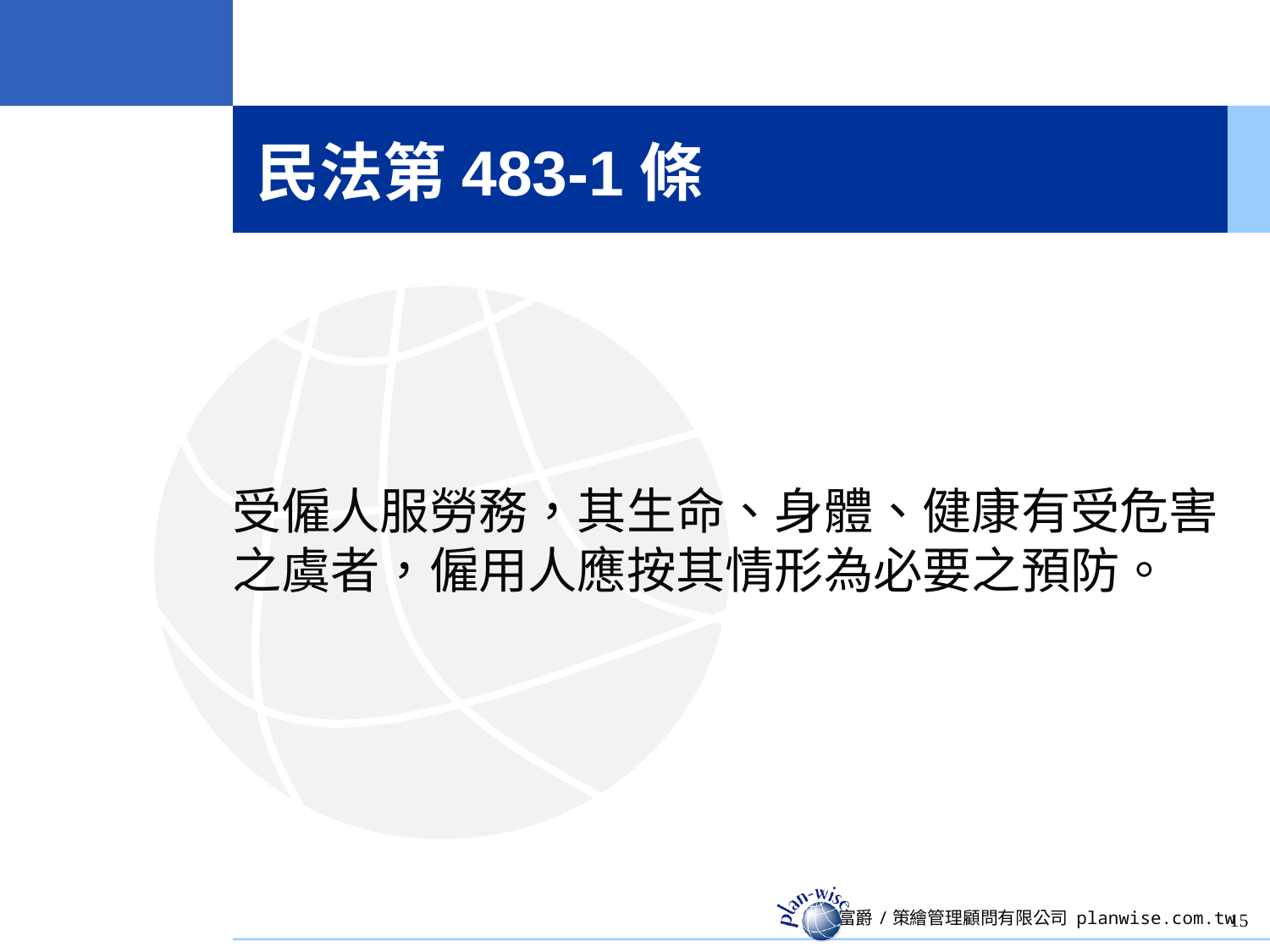

# 民法第483-1條

受僱人服勞務，其生命、身體、健康有受危害之虞者，僱用人應按其情形為必要之預防。
15